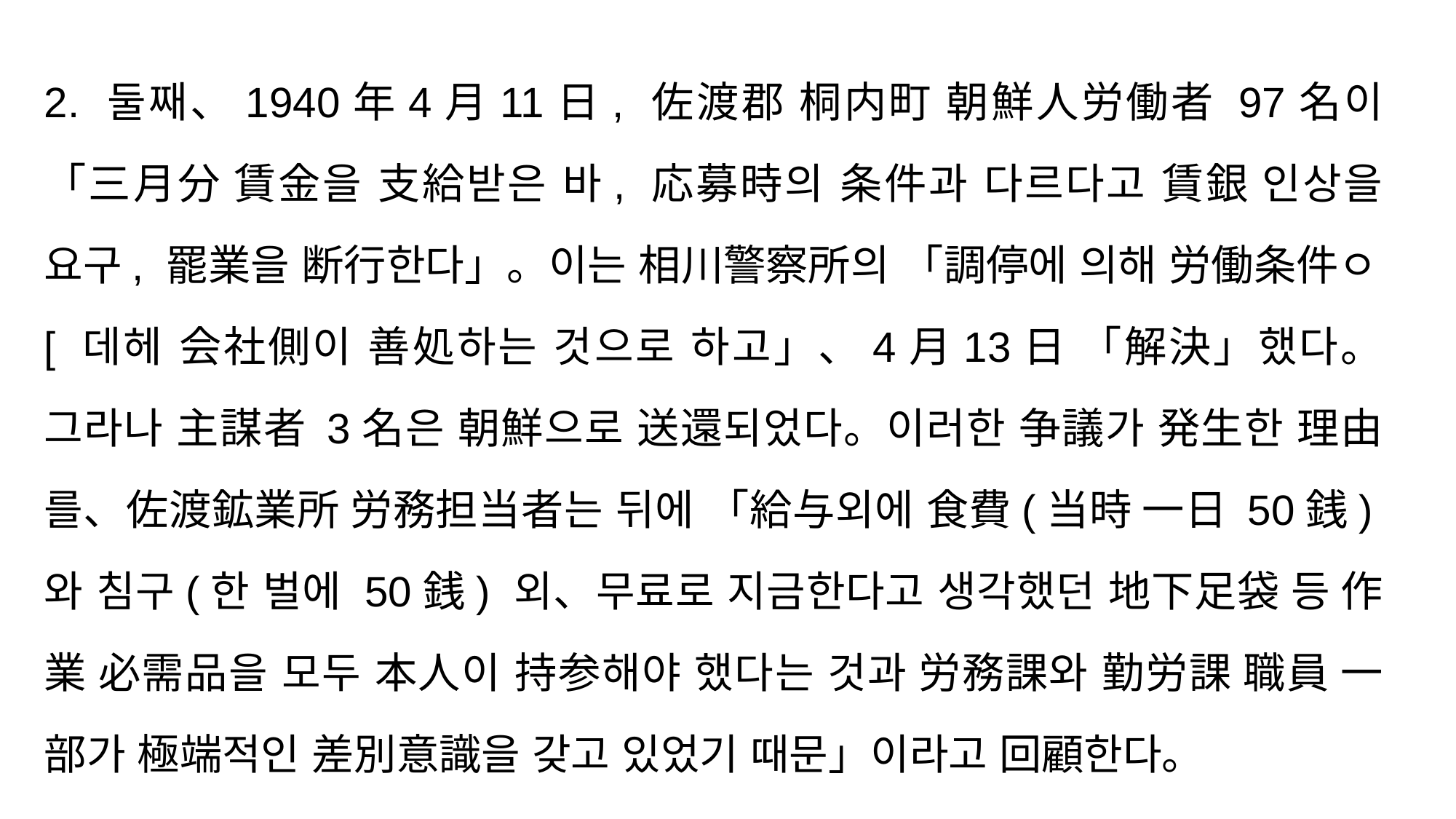

2. 둘째、1940年4月11日, 佐渡郡 桐内町 朝鮮人労働者 97名이 「三月分 賃金을 支給받은 바, 応募時의 条件과 다르다고 賃銀 인상을 요구, 罷業을 断行한다」。이는 相川警察所의 「調停에 의해 労働条件ㅇ[ 데헤 会社側이 善処하는 것으로 하고」、4月13日 「解決」했다。그라나 主謀者 3名은 朝鮮으로 送還되었다。이러한 争議가 発生한 理由를、佐渡鉱業所 労務担当者는 뒤에 「給与외에 食費(当時 一日 50銭)와 침구(한 벌에 50銭) 외、무료로 지금한다고 생각했던 地下足袋 등 作業 必需品을 모두 本人이 持参해야 했다는 것과 労務課와 勤労課 職員 一部가 極端적인 差別意識을 갖고 있었기 때문」이라고 回顧한다。